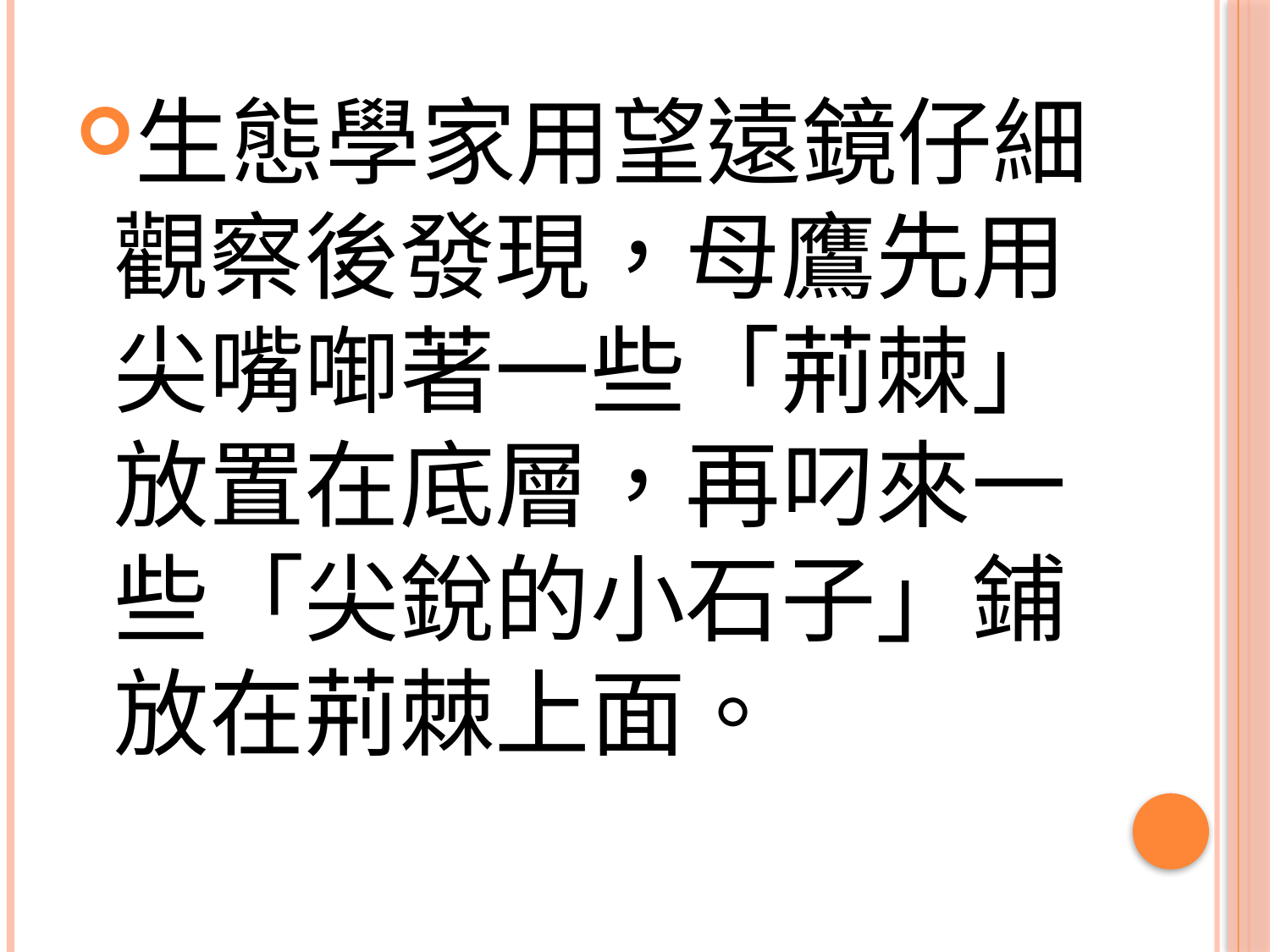

生態學家用望遠鏡仔細觀察後發現，母鷹先用尖嘴啣著一些「荊棘」放置在底層，再叼來一些「尖銳的小石子」鋪放在荊棘上面。